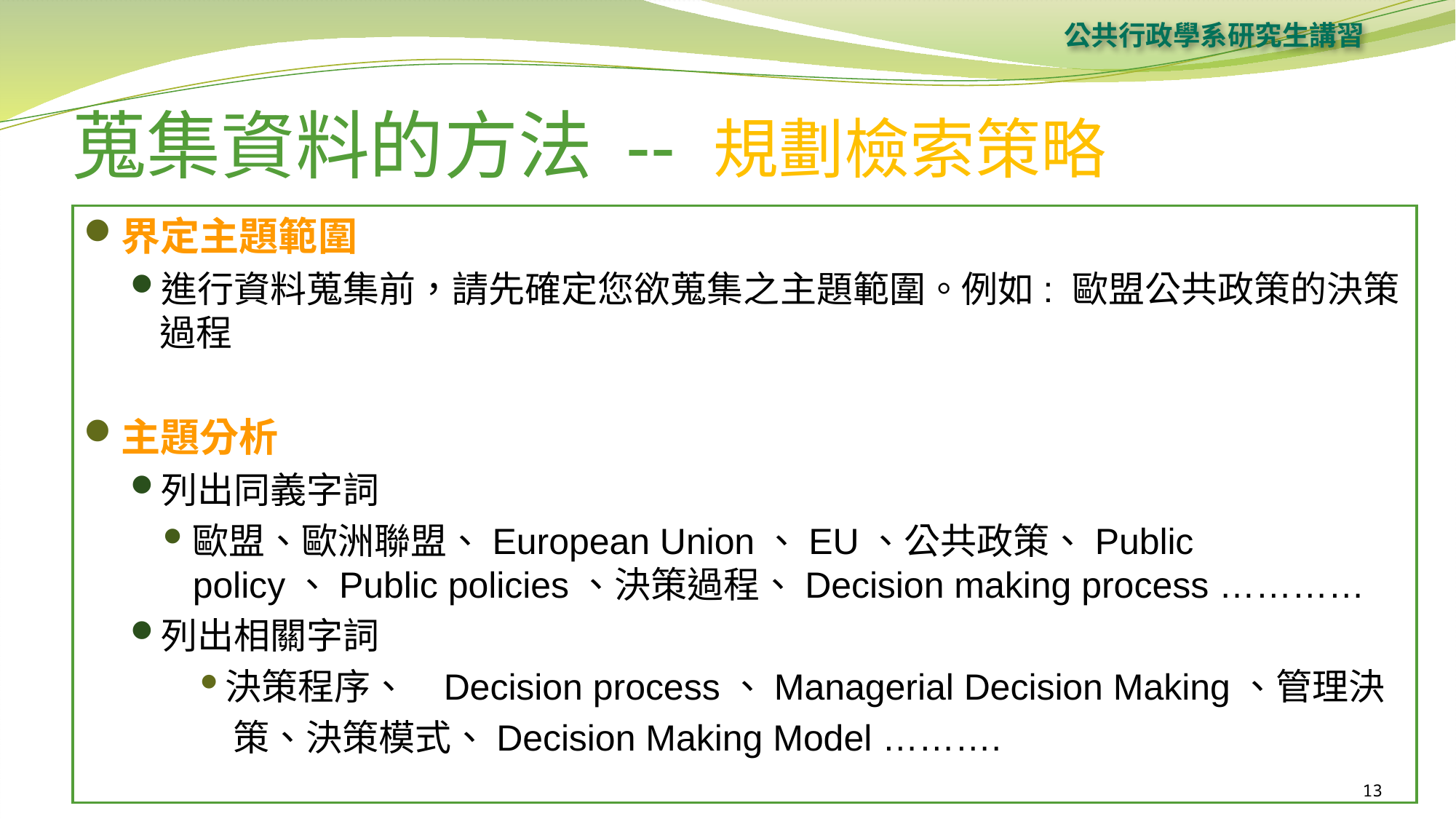

公共行政學系研究生講習
# 蒐集資料的方法 -- 規劃檢索策略
界定主題範圍
進行資料蒐集前，請先確定您欲蒐集之主題範圍。例如: 歐盟公共政策的決策過程

主題分析
列出同義字詞
歐盟、歐洲聯盟、European Union、EU、公共政策、Public policy、Public policies、決策過程、Decision making process …………
列出相關字詞
決策程序、	Decision process、Managerial Decision Making、管理決
策、決策模式、Decision Making Model ……….

13